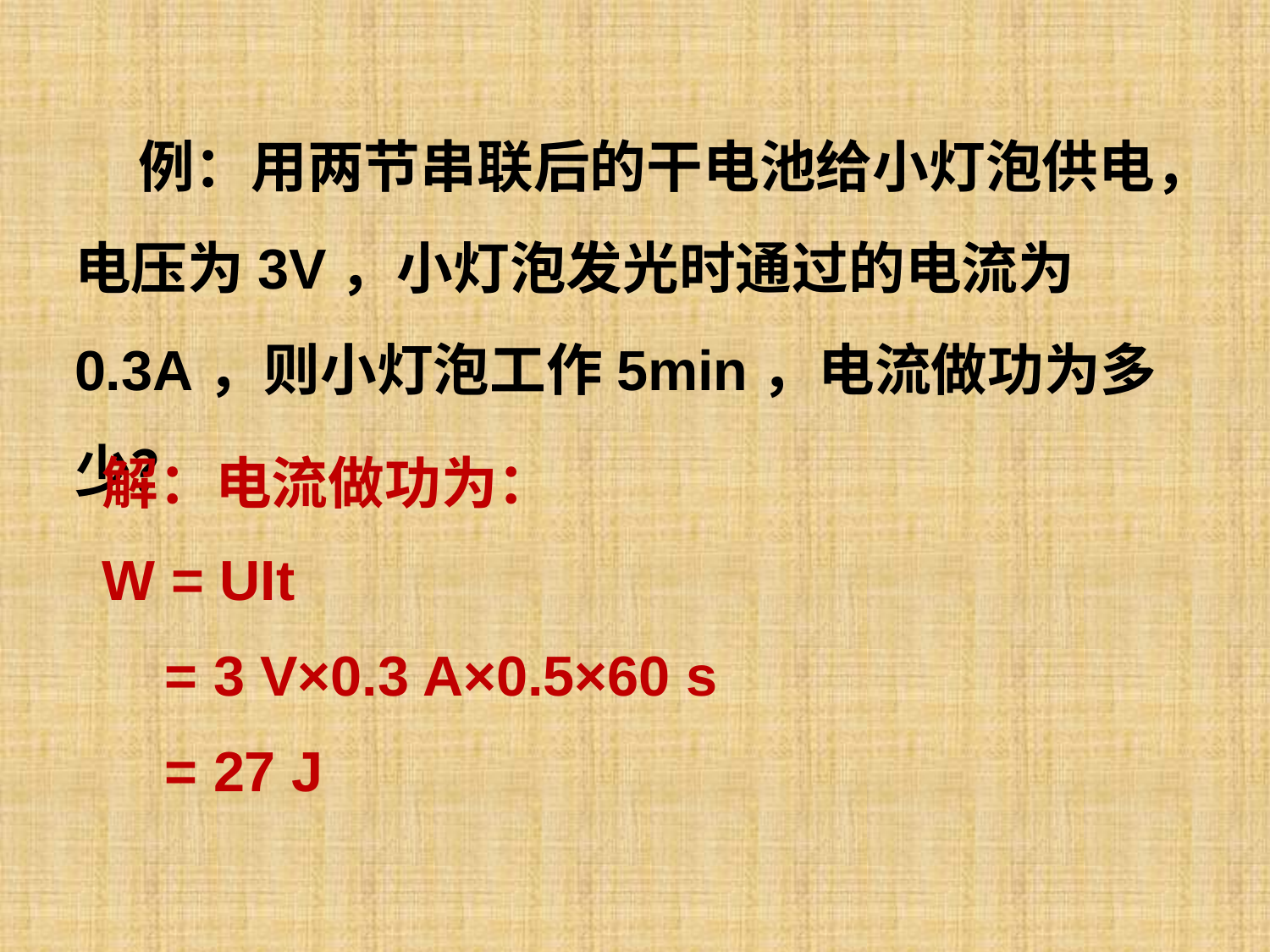

例：用两节串联后的干电池给小灯泡供电，电压为3V，小灯泡发光时通过的电流为0.3A，则小灯泡工作5min，电流做功为多少？
解：电流做功为：
W = UIt
    = 3 V×0.3 A×0.5×60 s
    = 27 J